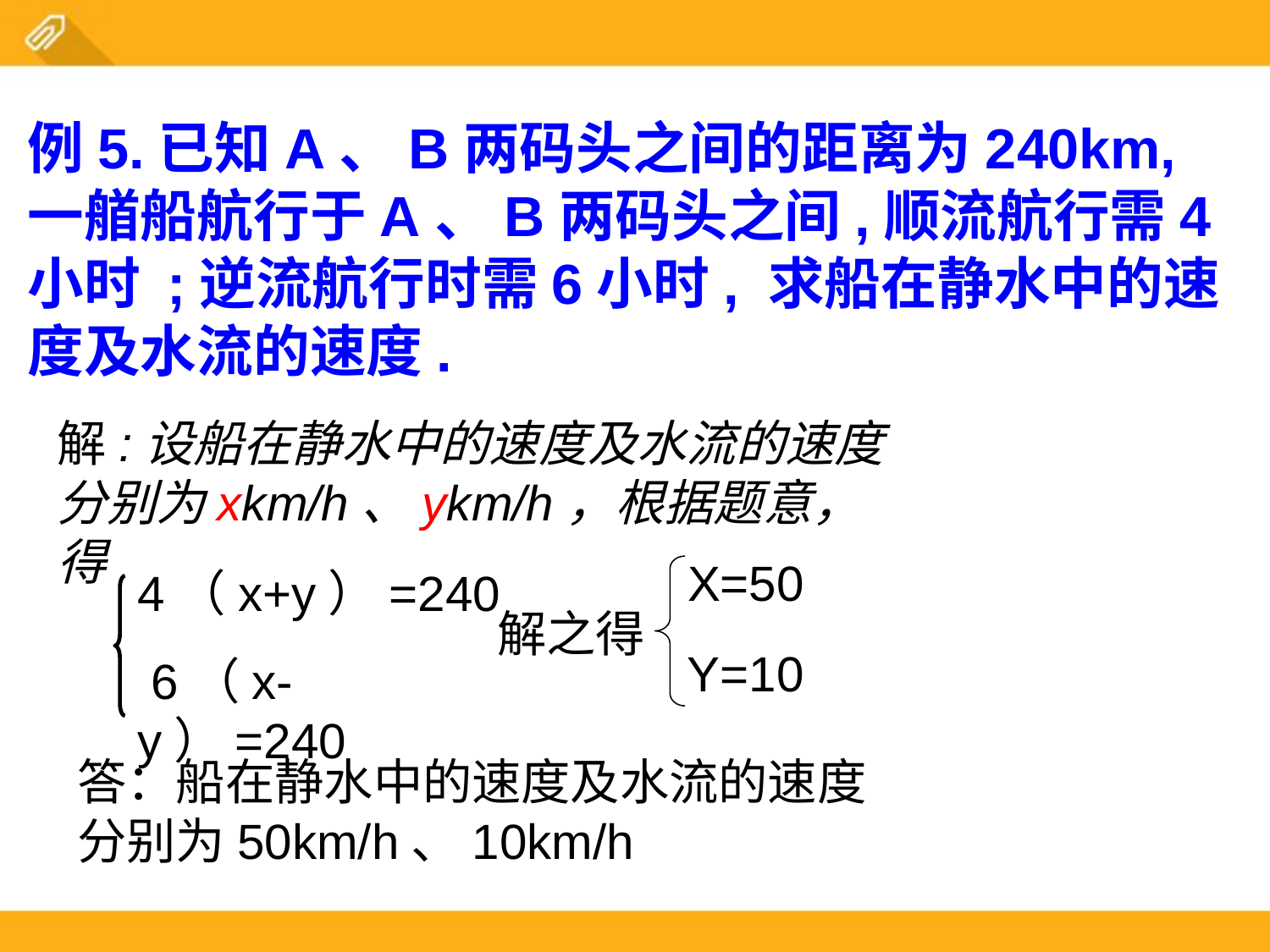

例5.已知A、B两码头之间的距离为240km,一艏船航行于A、B两码头之间,顺流航行需4小时 ;逆流航行时需6小时, 求船在静水中的速度及水流的速度.
解:设船在静水中的速度及水流的速度分别为xkm/h、ykm/h，根据题意，得
X=50

解之得
Y=10
4（x+y）=240

 6（x-y）=240

答：船在静水中的速度及水流的速度分别为50km/h、10km/h